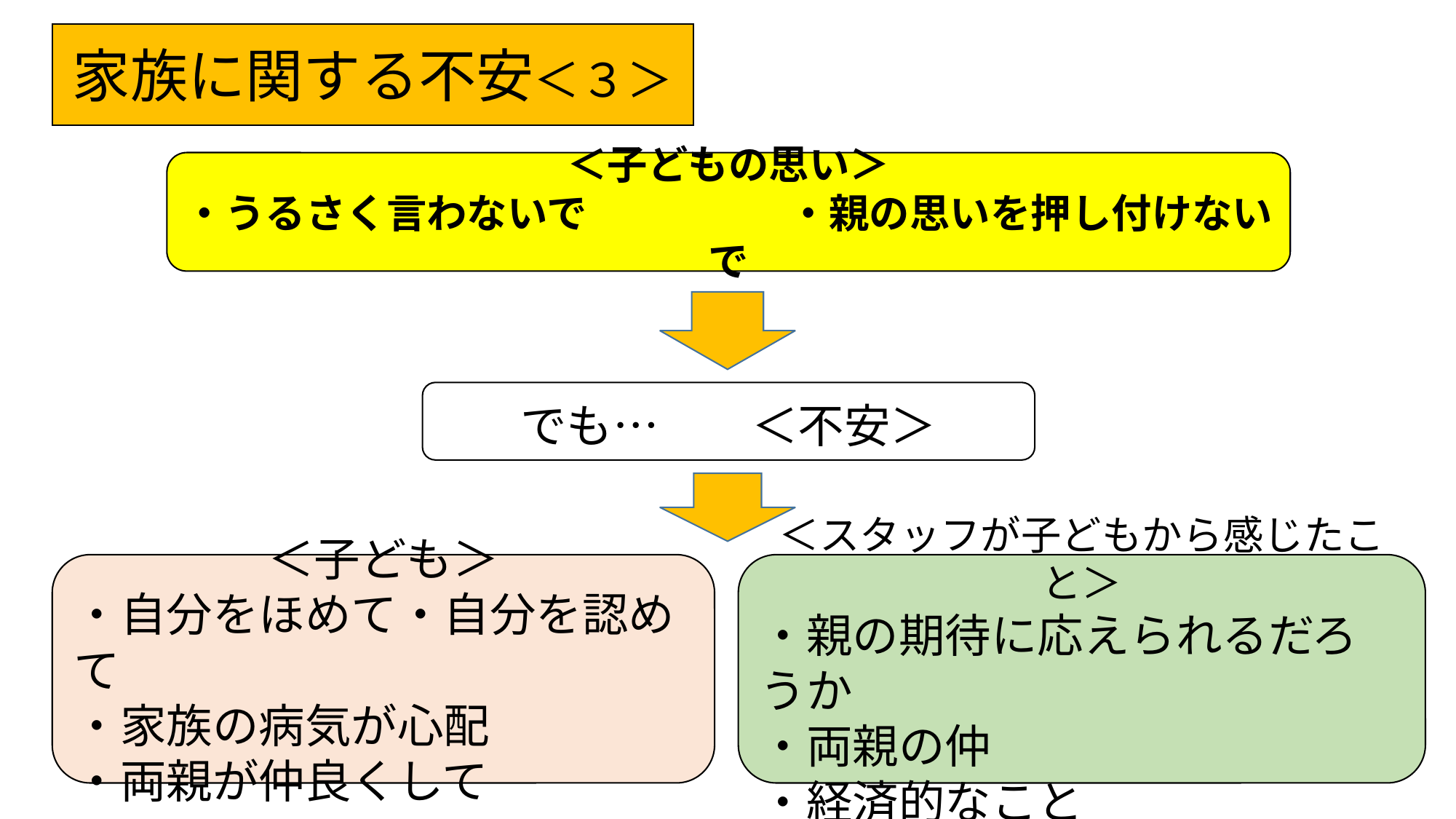

家族に関する不安＜３＞
＜子どもの思い＞
・うるさく言わないで　　　　　・親の思いを押し付けないで

でも…　　＜不安＞

＜子ども＞
・自分をほめて・自分を認めて
・家族の病気が心配
・両親が仲良くして
＜スタッフが子どもから感じたこと＞
・親の期待に応えられるだろうか
・両親の仲
・経済的なこと